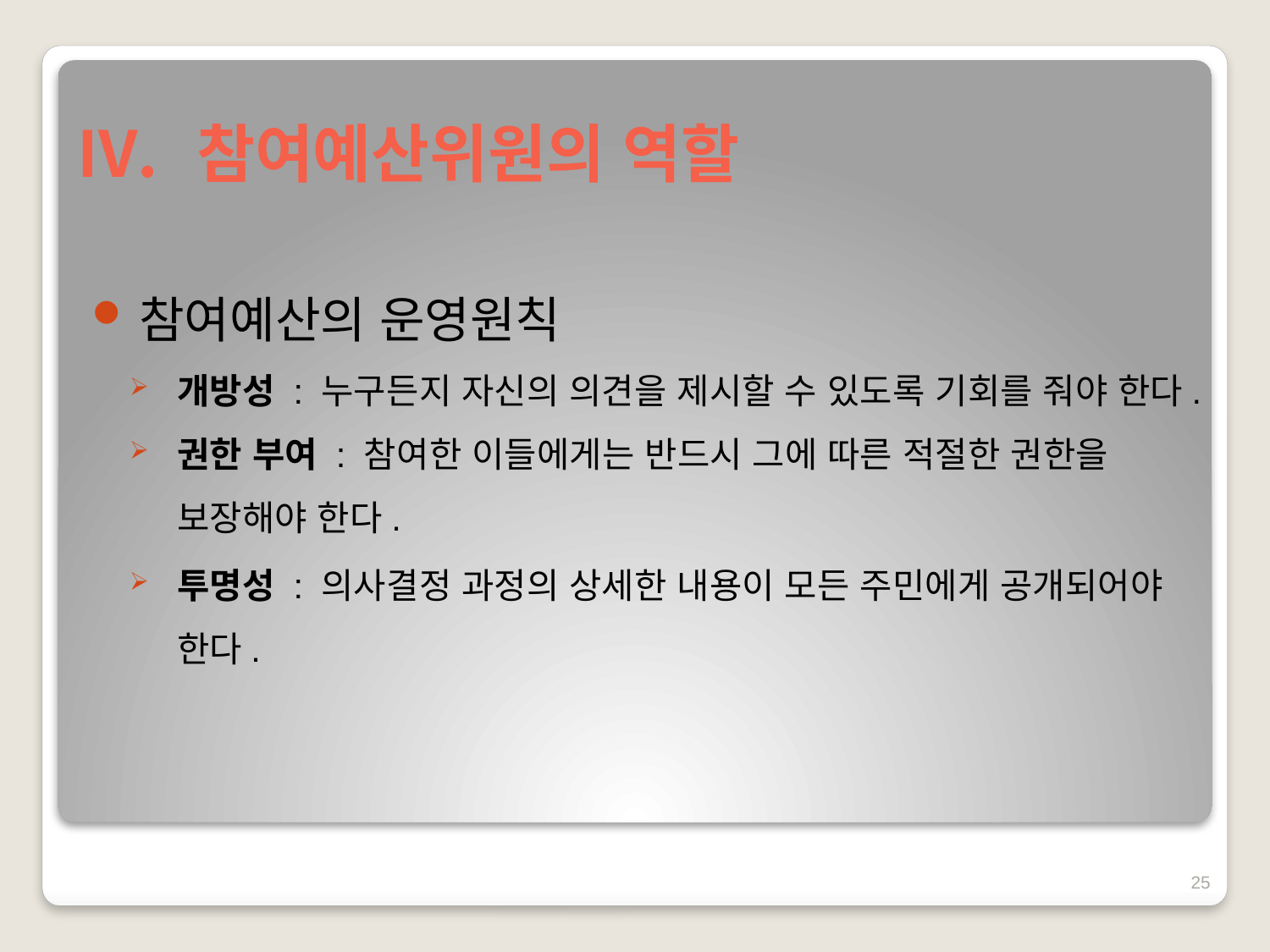

# 참여예산위원의 역할
참여예산의 운영원칙
개방성 : 누구든지 자신의 의견을 제시할 수 있도록 기회를 줘야 한다.
권한 부여 : 참여한 이들에게는 반드시 그에 따른 적절한 권한을 보장해야 한다.
투명성 : 의사결정 과정의 상세한 내용이 모든 주민에게 공개되어야 한다.
25